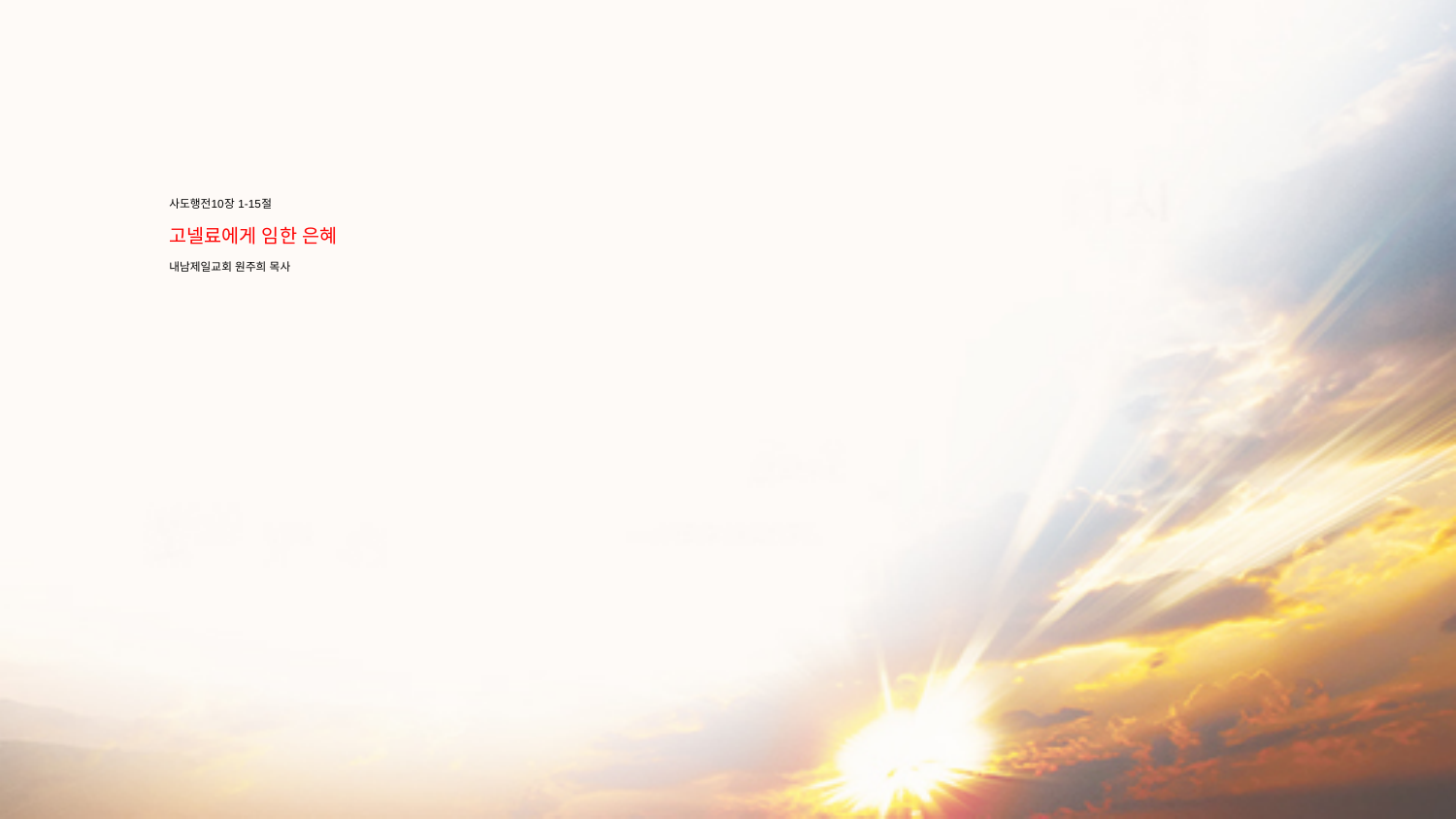

# 사도행전10장 1-15절 고넬료에게 임한 은혜 내남제일교회 원주희 목사